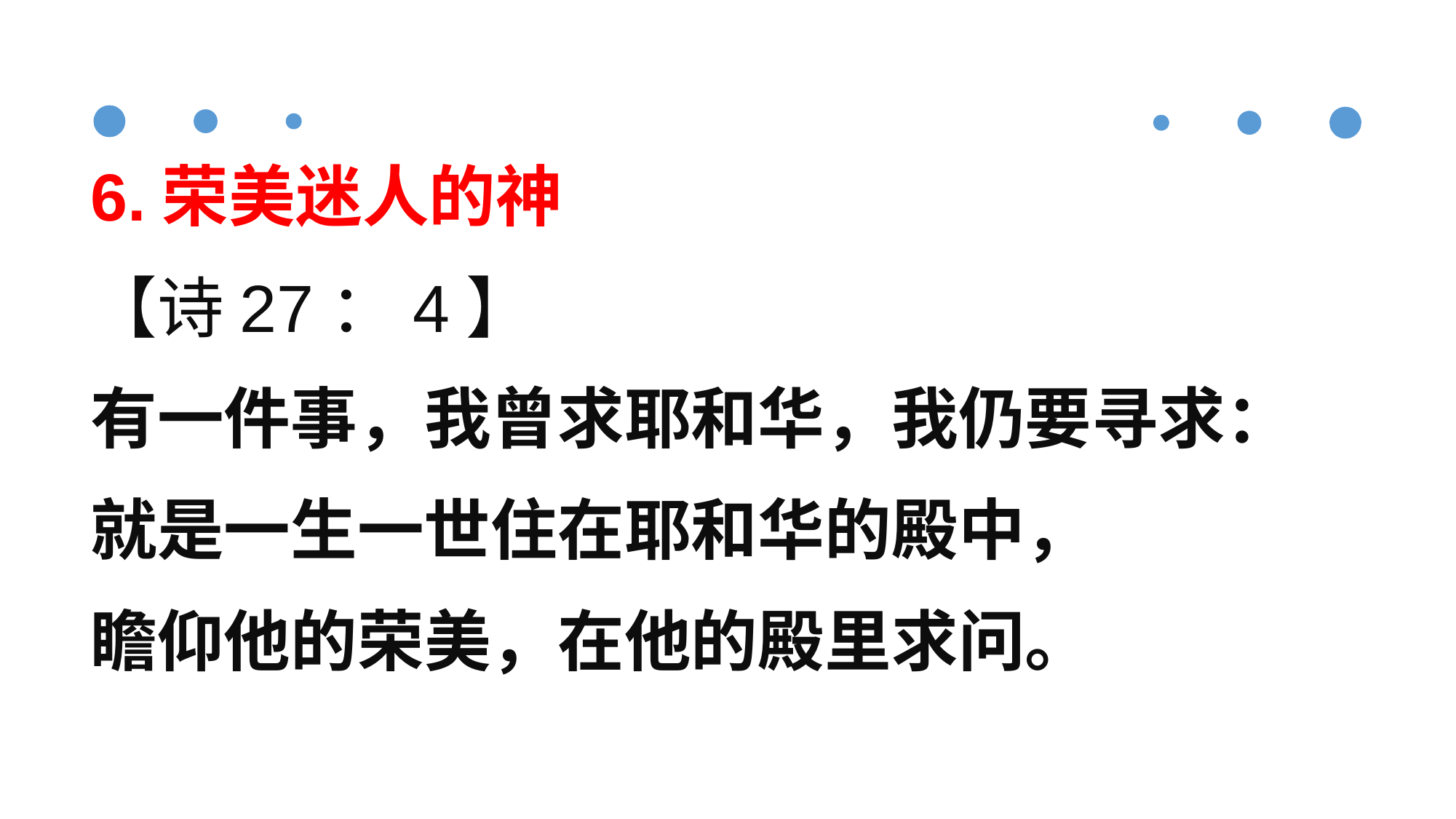

6.荣美迷人的神
【诗27：4】
有一件事，我曾求耶和华，我仍要寻求：
就是一生一世住在耶和华的殿中，
瞻仰他的荣美，在他的殿里求问。